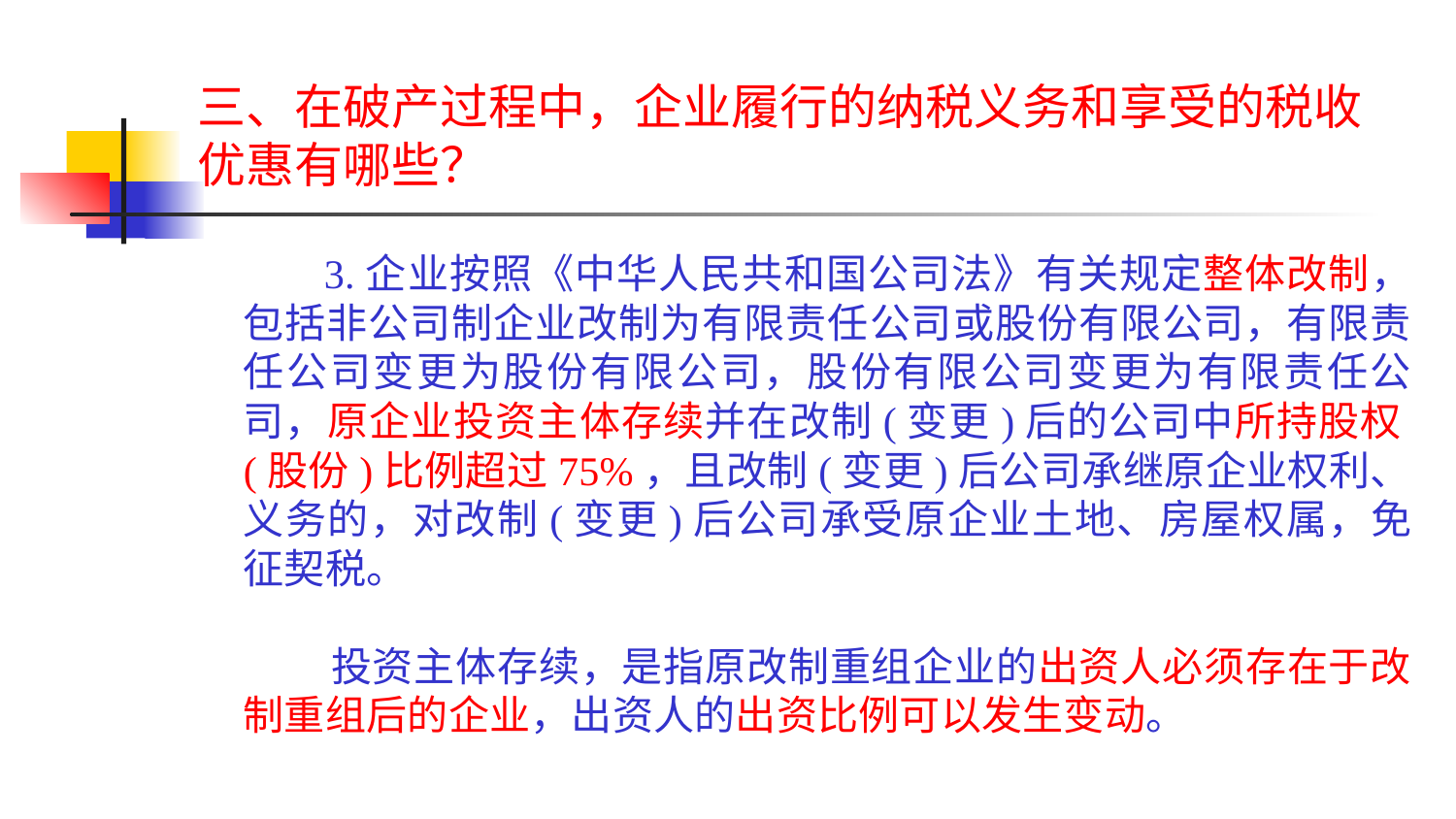

# 三、在破产过程中，企业履行的纳税义务和享受的税收优惠有哪些？
           3.企业按照《中华人民共和国公司法》有关规定整体改制，包括非公司制企业改制为有限责任公司或股份有限公司，有限责任公司变更为股份有限公司，股份有限公司变更为有限责任公司，原企业投资主体存续并在改制(变更)后的公司中所持股权(股份)比例超过75%，且改制(变更)后公司承继原企业权利、义务的，对改制(变更)后公司承受原企业土地、房屋权属，免征契税。

            投资主体存续，是指原改制重组企业的出资人必须存在于改制重组后的企业，出资人的出资比例可以发生变动。